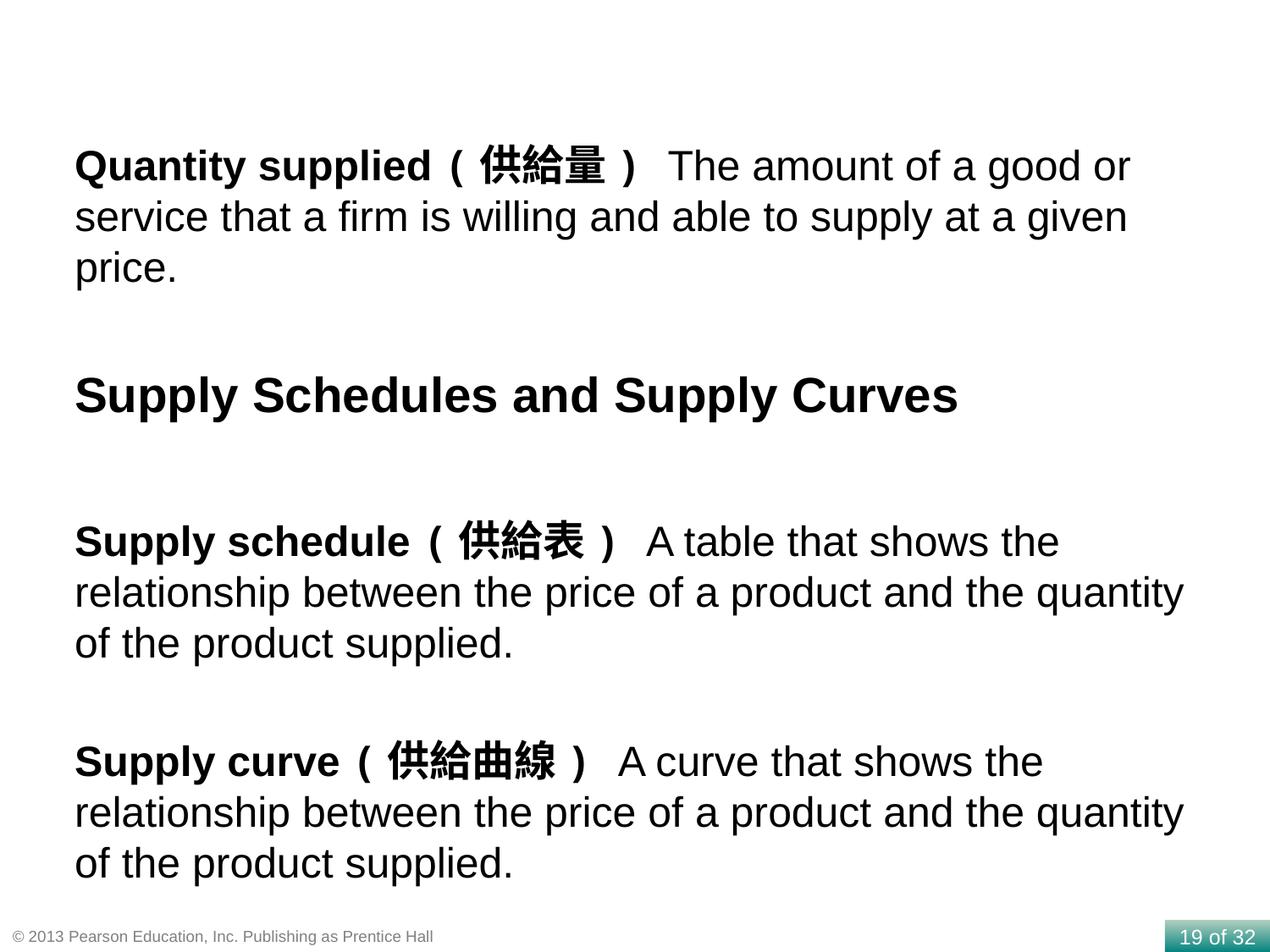

Quantity supplied (供給量) The amount of a good or service that a firm is willing and able to supply at a given price.
Supply Schedules and Supply Curves
Supply schedule (供給表) A table that shows the relationship between the price of a product and the quantity of the product supplied.

Supply curve (供給曲線) A curve that shows the relationship between the price of a product and the quantity of the product supplied.